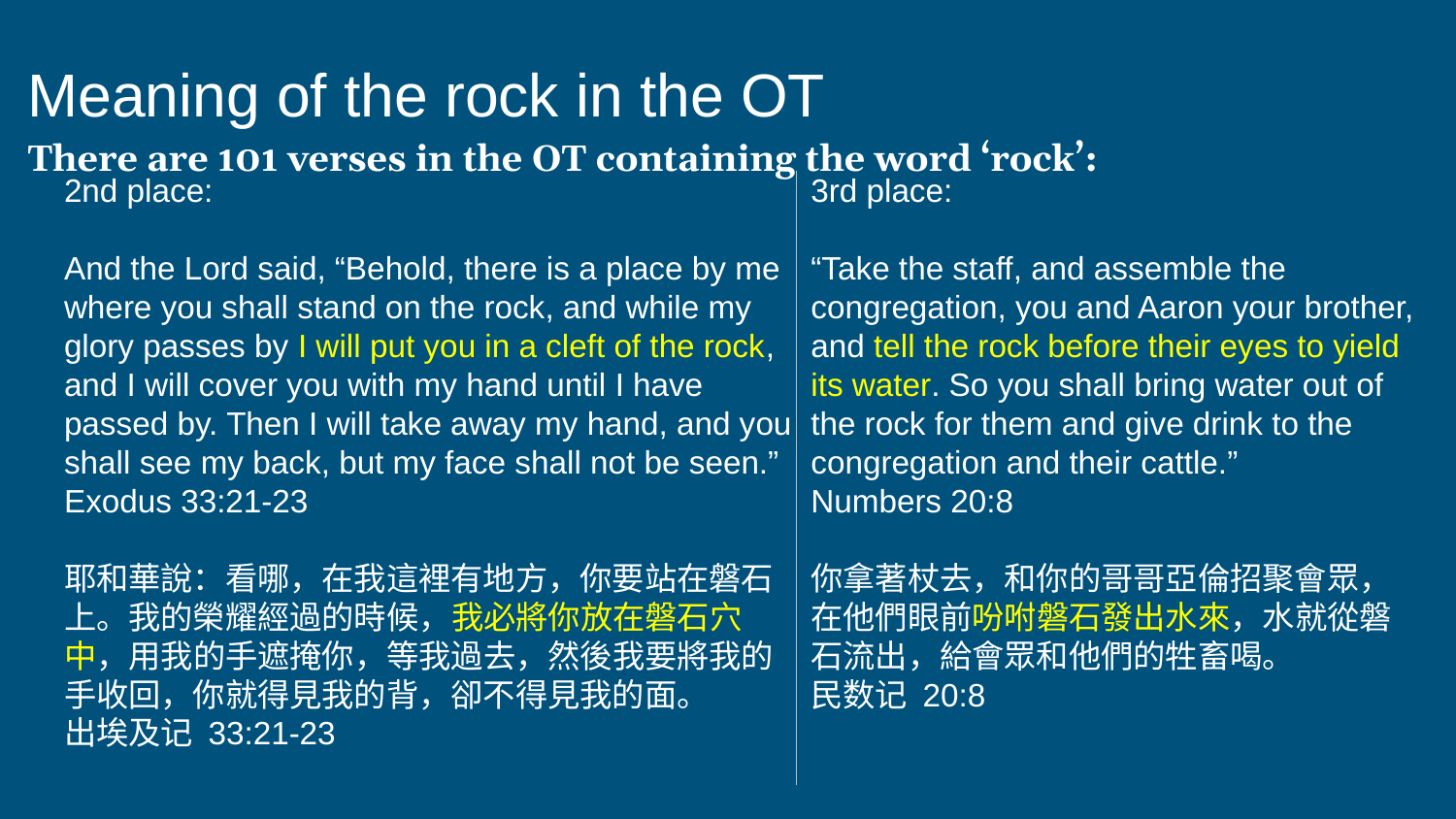

# Meaning of the rock in the OT
There are 101 verses in the OT containing the word ‘rock’:
2nd place:

And the Lord said, “Behold, there is a place by me where you shall stand on the rock, and while my glory passes by I will put you in a cleft of the rock, and I will cover you with my hand until I have passed by. Then I will take away my hand, and you shall see my back, but my face shall not be seen.”
Exodus 33:21-23

耶和華說：看哪，在我這裡有地方，你要站在磐石上。我的榮耀經過的時候，我必將你放在磐石穴中，用我的手遮掩你，等我過去，然後我要將我的手收回，你就得見我的背，卻不得見我的面。
出埃及记 33:21-23
3rd place:

“Take the staff, and assemble the congregation, you and Aaron your brother, and tell the rock before their eyes to yield its water. So you shall bring water out of the rock for them and give drink to the congregation and their cattle.”
Numbers 20:8

你拿著杖去，和你的哥哥亞倫招聚會眾，在他們眼前吩咐磐石發出水來，水就從磐石流出，給會眾和他們的牲畜喝。
民数记 20:8